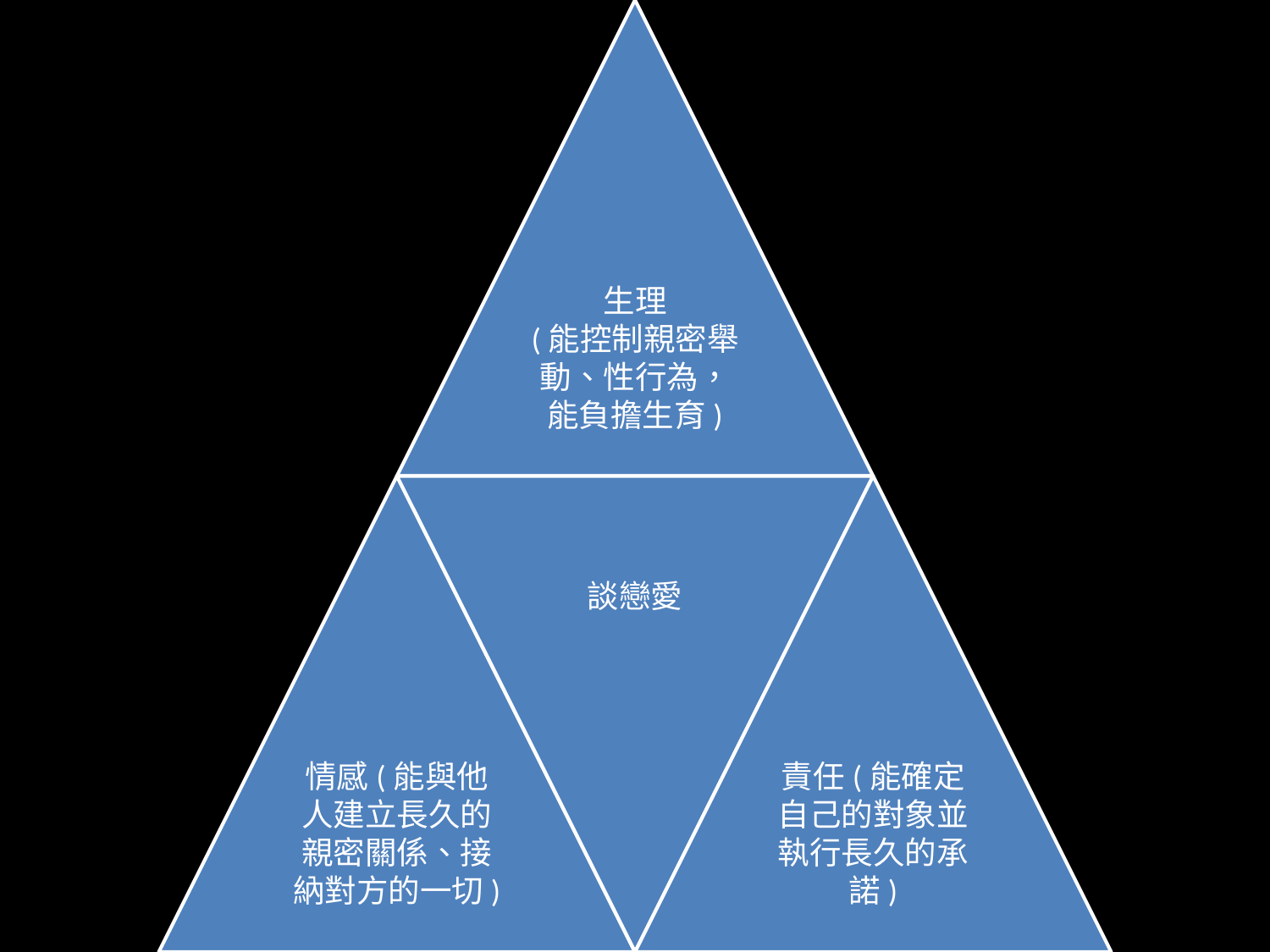

生理
(能控制親密舉動、性行為，能負擔生育)
情感(能與他人建立長久的親密關係、接納對方的一切)
談戀愛
責任(能確定自己的對象並執行長久的承諾)